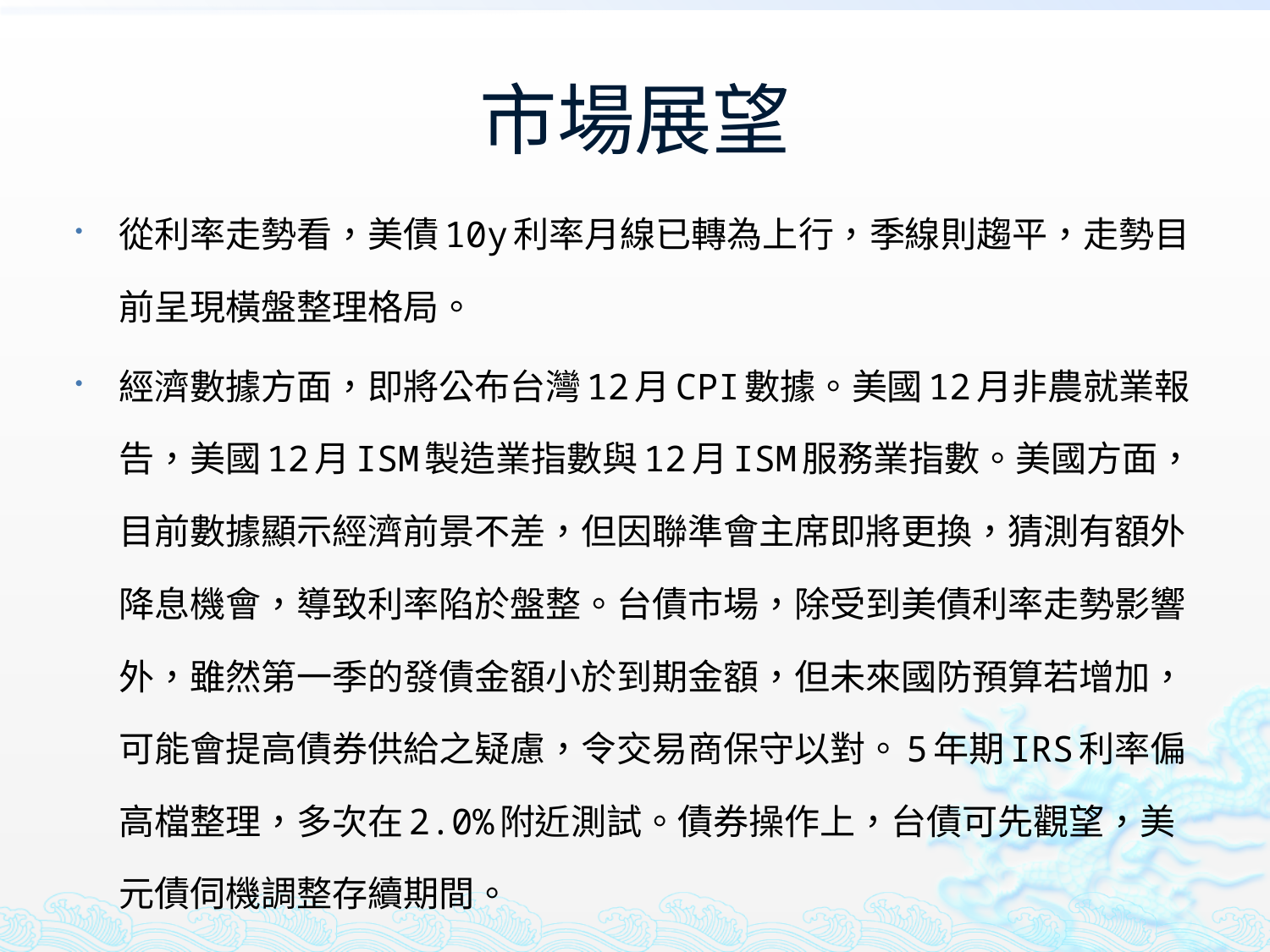

# 市場展望
從利率走勢看，美債10y利率月線已轉為上行，季線則趨平，走勢目前呈現橫盤整理格局。
經濟數據方面，即將公布台灣12月CPI數據。美國12月非農就業報告，美國12月ISM製造業指數與12月ISM服務業指數。美國方面，目前數據顯示經濟前景不差，但因聯準會主席即將更換，猜測有額外降息機會，導致利率陷於盤整。台債市場，除受到美債利率走勢影響外，雖然第一季的發債金額小於到期金額，但未來國防預算若增加，可能會提高債券供給之疑慮，令交易商保守以對。5年期IRS利率偏高檔整理，多次在2.0%附近測試。債券操作上，台債可先觀望，美元債伺機調整存續期間。